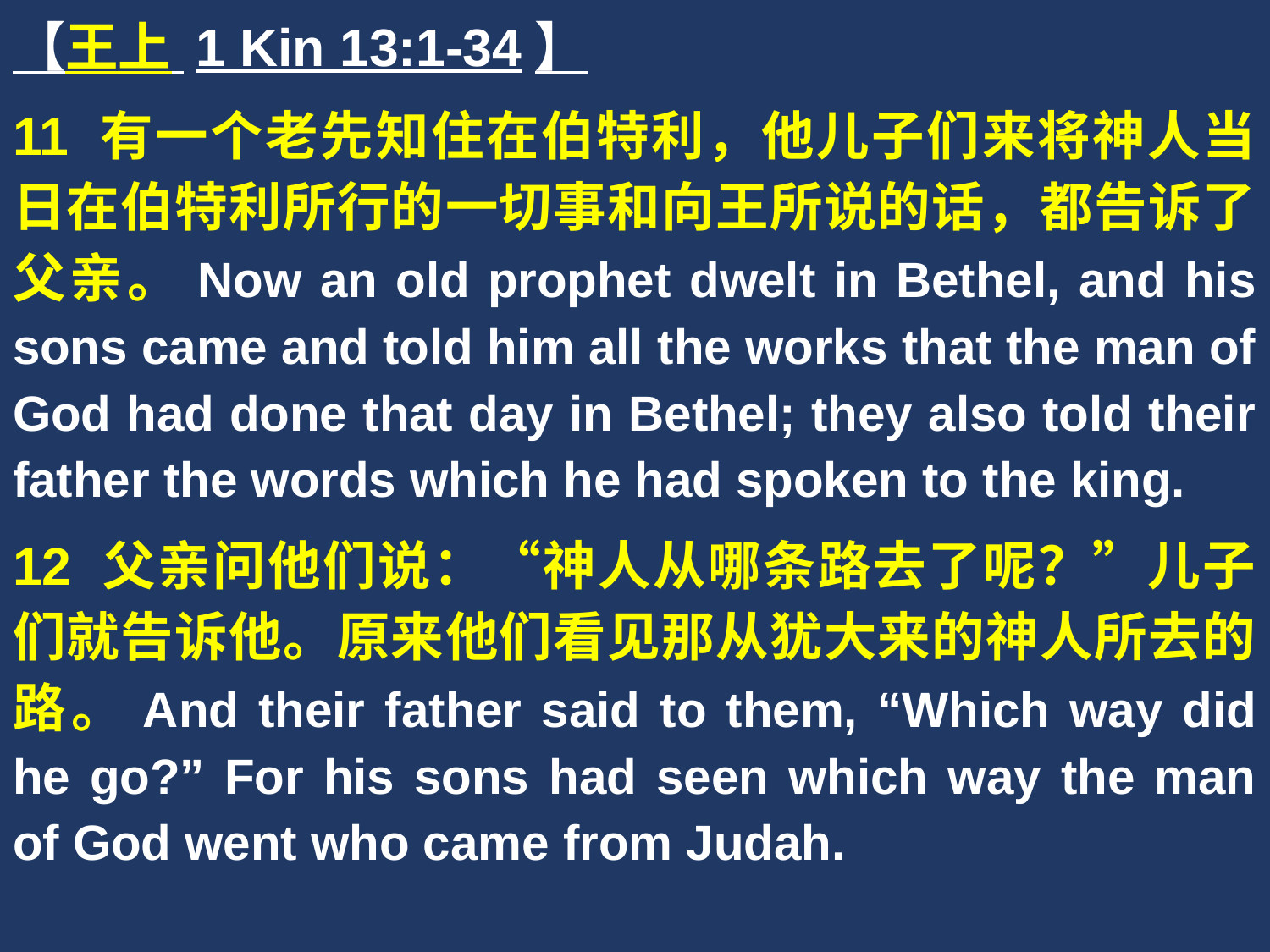

【王上 1 Kin 13:1-34】
11 有一个老先知住在伯特利，他儿子们来将神人当日在伯特利所行的一切事和向王所说的话，都告诉了父亲。Now an old prophet dwelt in Bethel, and his sons came and told him all the works that the man of God had done that day in Bethel; they also told their father the words which he had spoken to the king.
12 父亲问他们说：“神人从哪条路去了呢？”儿子们就告诉他。原来他们看见那从犹大来的神人所去的路。And their father said to them, “Which way did he go?” For his sons had seen which way the man of God went who came from Judah.